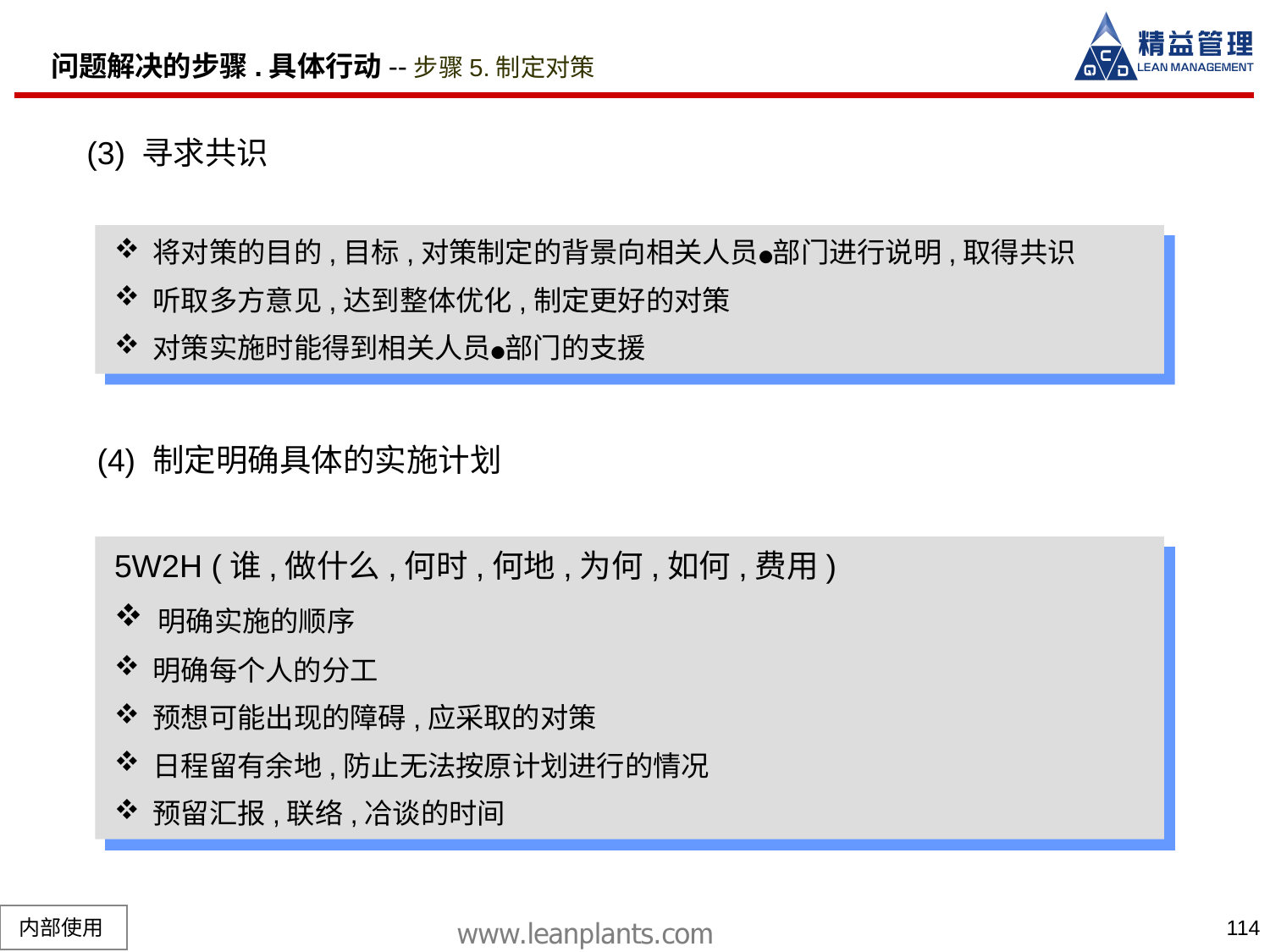

问题解决的步骤.具体行动--步骤5.制定对策
(3) 寻求共识
 将对策的目的,目标,对策制定的背景向相关人员●部门进行说明,取得共识
 听取多方意见,达到整体优化,制定更好的对策
 对策实施时能得到相关人员●部门的支援
(4) 制定明确具体的实施计划
5W2H (谁,做什么,何时,何地,为何,如何,费用)
 明确实施的顺序
 明确每个人的分工
 预想可能出现的障碍,应采取的对策
 日程留有余地,防止无法按原计划进行的情况
 预留汇报,联络,冾谈的时间
内部使用